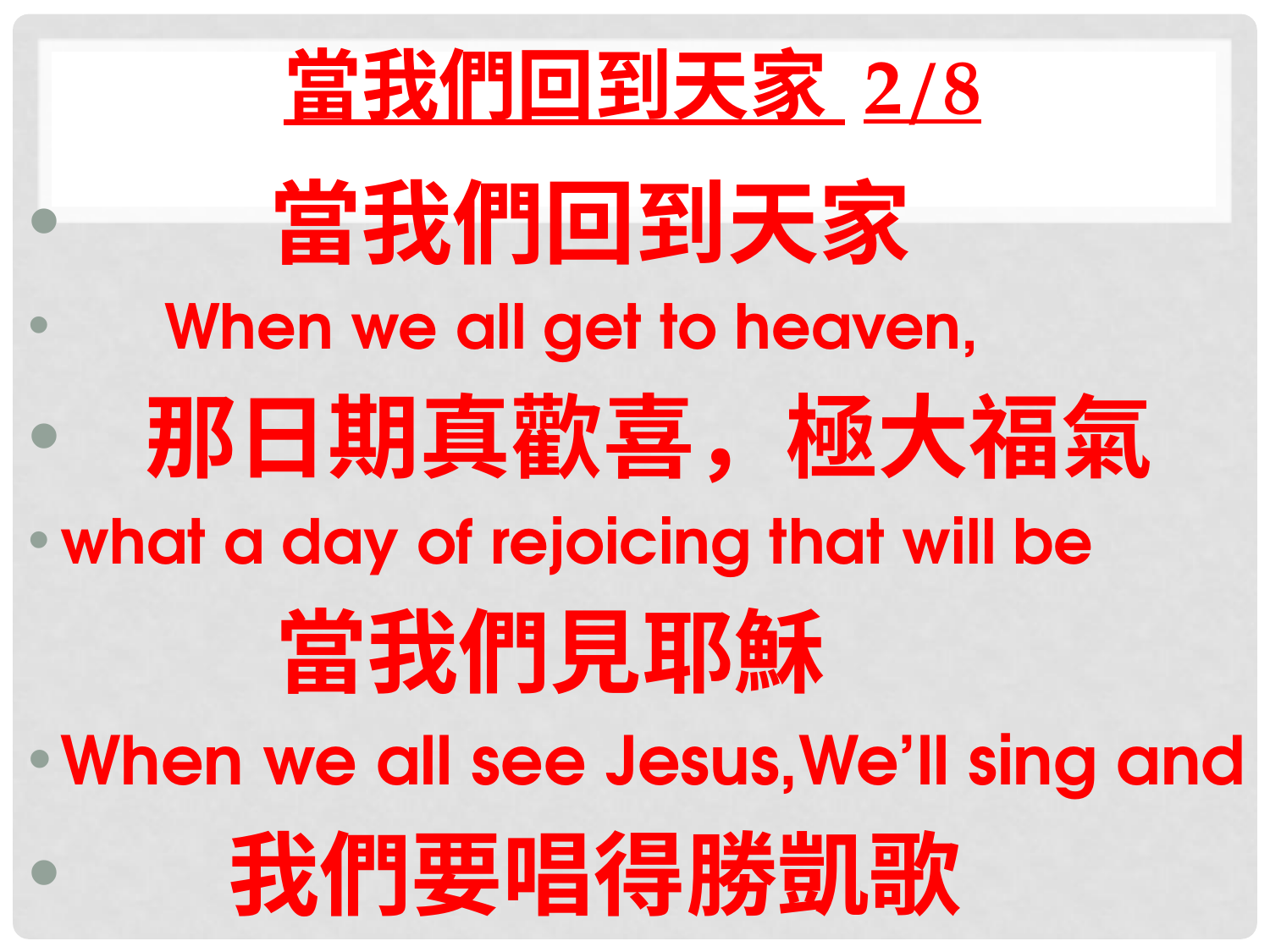

# 當我們回到天家 2/8
         當我們回到天家
      When we all get to heaven,
   那日期真歡喜，極大福氣
what a day of rejoicing that will be
             當我們見耶穌
When we all see Jesus,We’ll sing and
       我們要唱得勝凱歌